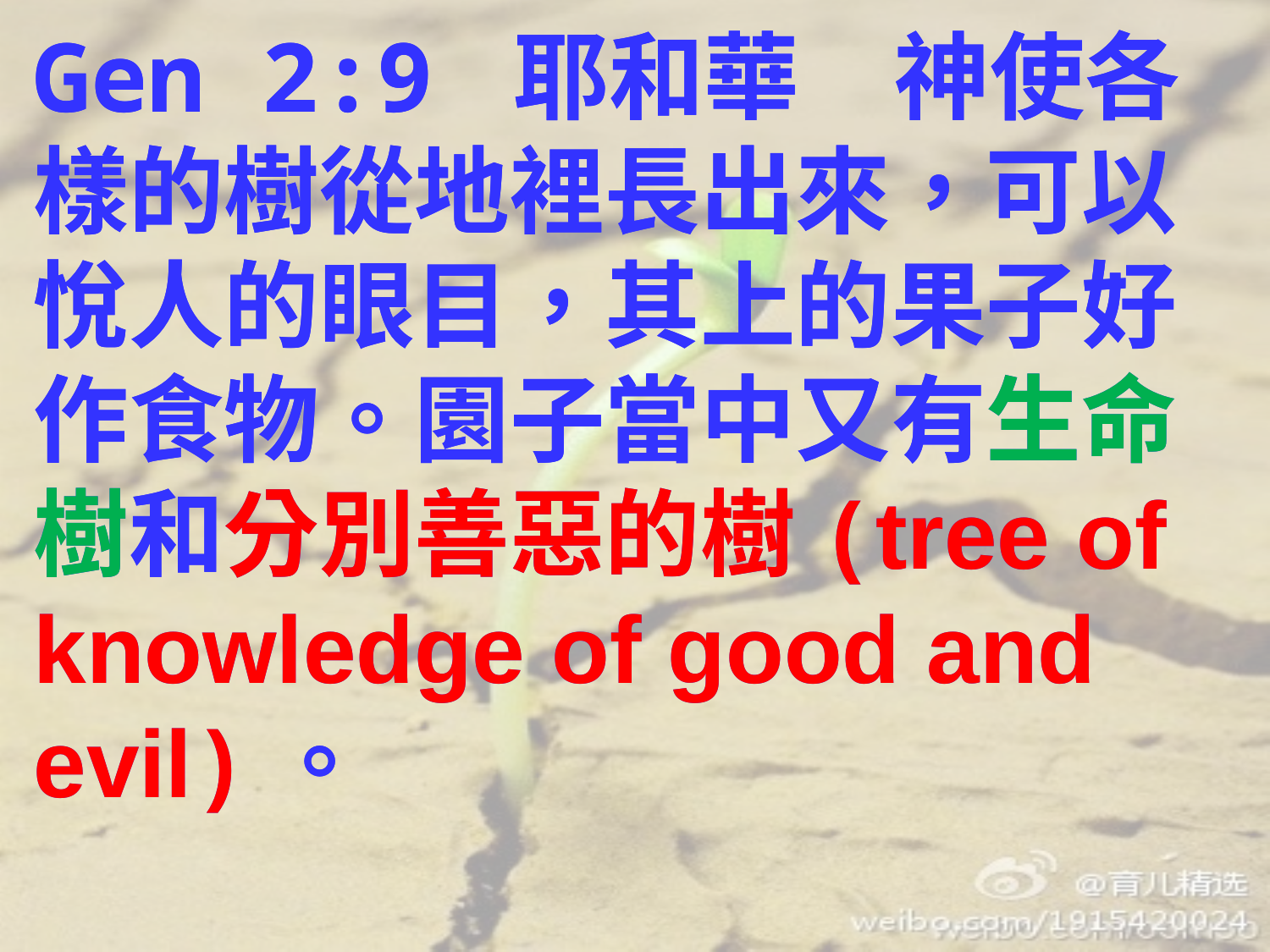

Gen 2:9 耶和華　神使各樣的樹從地裡長出來，可以悅人的眼目，其上的果子好作食物。園子當中又有生命樹和分別善惡的樹(tree of knowledge of good and evil)。
Gen 2:9 耶和華　神使各樣的樹從地裡長出來，可以悅人的眼目，其上的果子好作食物。園子當中又有生命樹和分別善惡的樹(tree of knowledge of good and evil)。